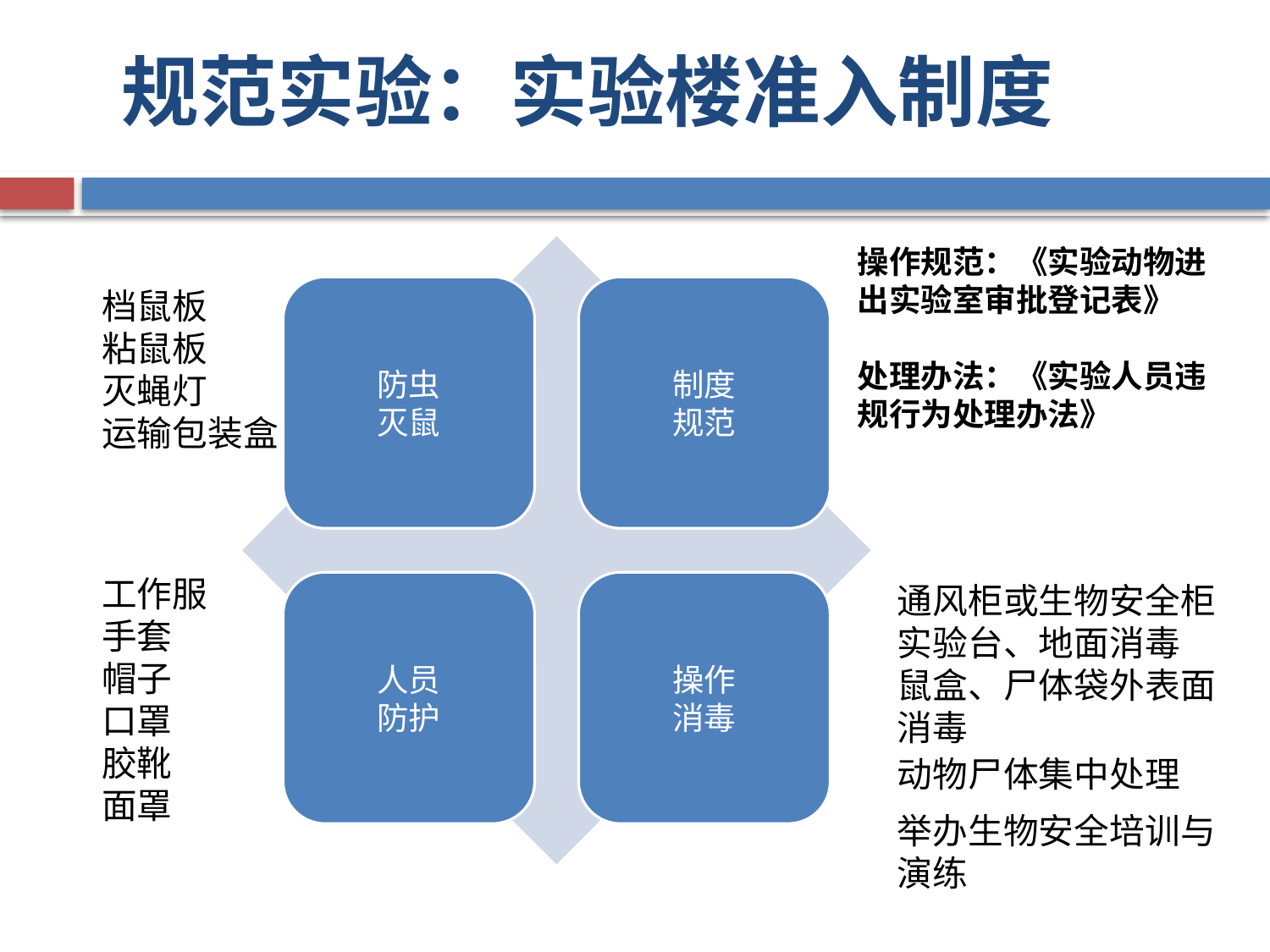

# 规范实验：实验楼准入制度
操作规范：《实验动物进出实验室审批登记表》

处理办法：《实验人员违规行为处理办法》
防虫
灭鼠
制度
规范
人员
防护
操作
消毒
档鼠板
粘鼠板
灭蝇灯
运输包装盒

工作服
手套
帽子
口罩
胶靴
面罩
通风柜或生物安全柜
实验台、地面消毒
鼠盒、尸体袋外表面消毒
动物尸体集中处理
举办生物安全培训与演练